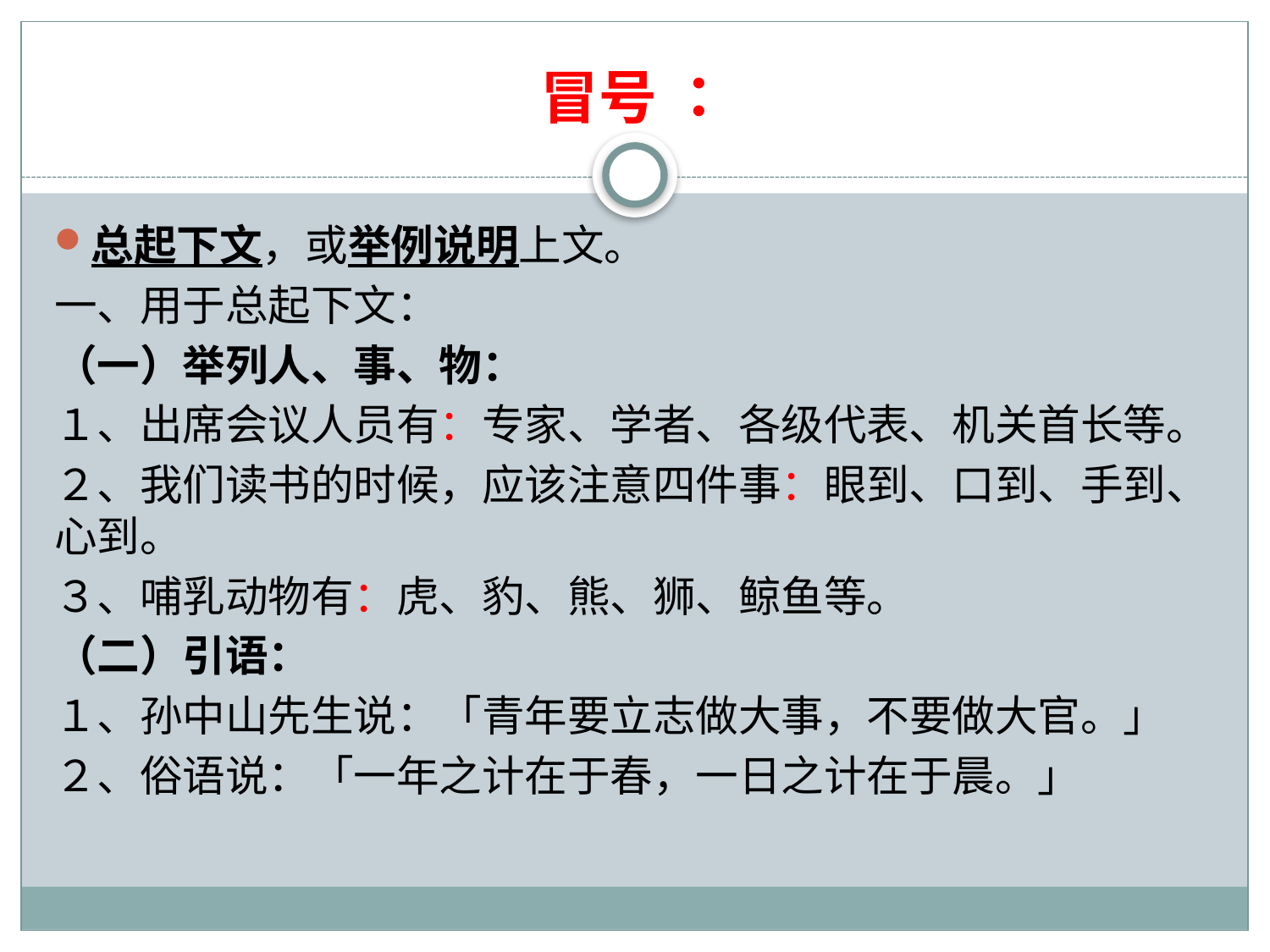

# 冒号 ：
总起下文，或举例说明上文。
一、用于总起下文：
（一）举列人、事、物：
１、出席会议人员有：专家、学者、各级代表、机关首长等。
２、我们读书的时候，应该注意四件事：眼到、口到、手到、心到。
３、哺乳动物有：虎、豹、熊、狮、鲸鱼等。
（二）引语：
１、孙中山先生说：「青年要立志做大事，不要做大官。」
２、俗语说：「一年之计在于春，一日之计在于晨。」